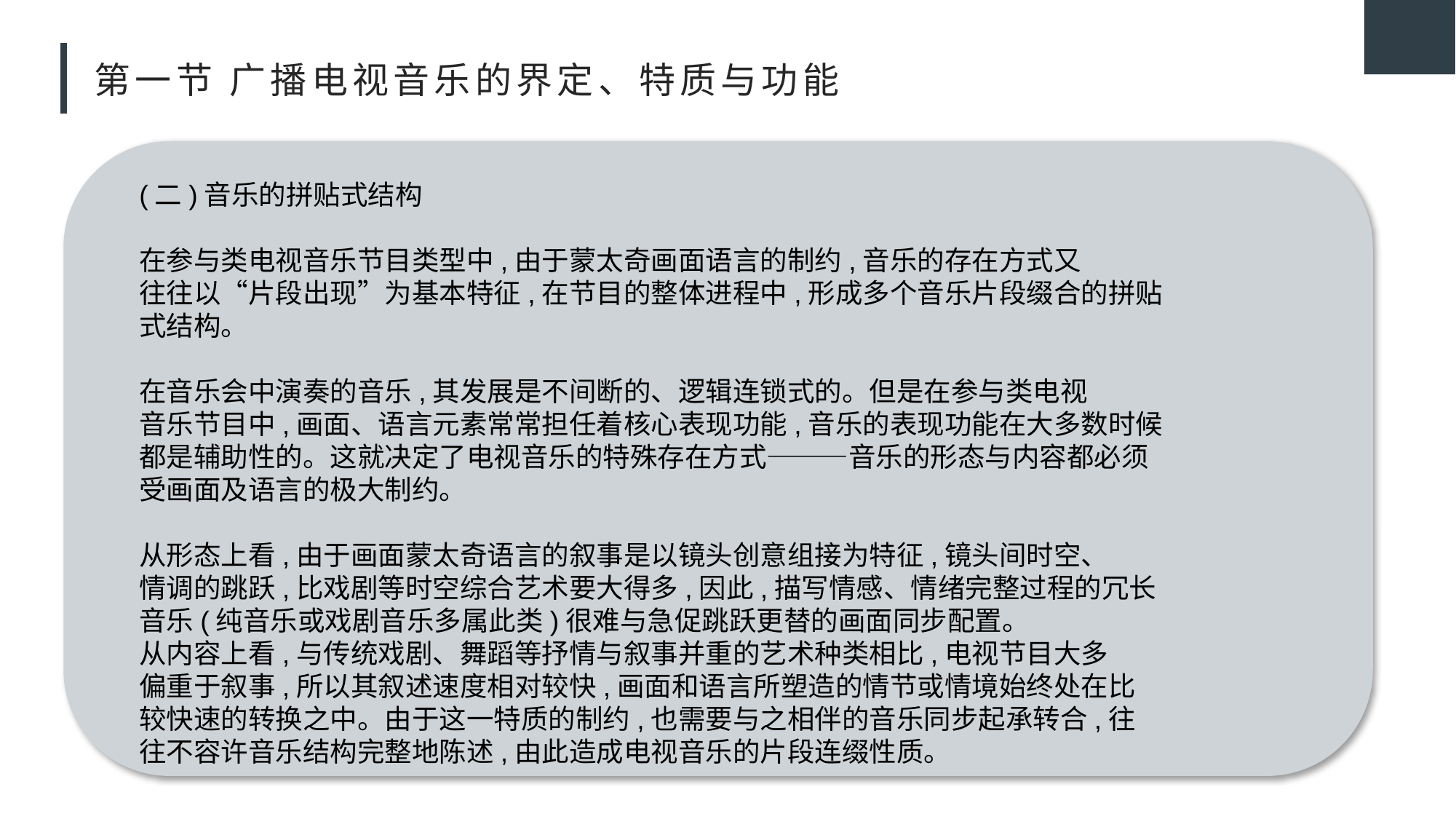

# 第一节 广播电视音乐的界定、特质与功能

(二)音乐的拼贴式结构

在参与类电视音乐节目类型中,由于蒙太奇画面语言的制约,音乐的存在方式又
往往以“片段出现”为基本特征,在节目的整体进程中,形成多个音乐片段缀合的拼贴
式结构。

在音乐会中演奏的音乐,其发展是不间断的、逻辑连锁式的。但是在参与类电视
音乐节目中,画面、语言元素常常担任着核心表现功能,音乐的表现功能在大多数时候
都是辅助性的。这就决定了电视音乐的特殊存在方式———音乐的形态与内容都必须
受画面及语言的极大制约。

从形态上看,由于画面蒙太奇语言的叙事是以镜头创意组接为特征,镜头间时空、
情调的跳跃,比戏剧等时空综合艺术要大得多,因此,描写情感、情绪完整过程的冗长
音乐(纯音乐或戏剧音乐多属此类)很难与急促跳跃更替的画面同步配置。
从内容上看,与传统戏剧、舞蹈等抒情与叙事并重的艺术种类相比,电视节目大多
偏重于叙事,所以其叙述速度相对较快,画面和语言所塑造的情节或情境始终处在比
较快速的转换之中。由于这一特质的制约,也需要与之相伴的音乐同步起承转合,往
往不容许音乐结构完整地陈述,由此造成电视音乐的片段连缀性质。